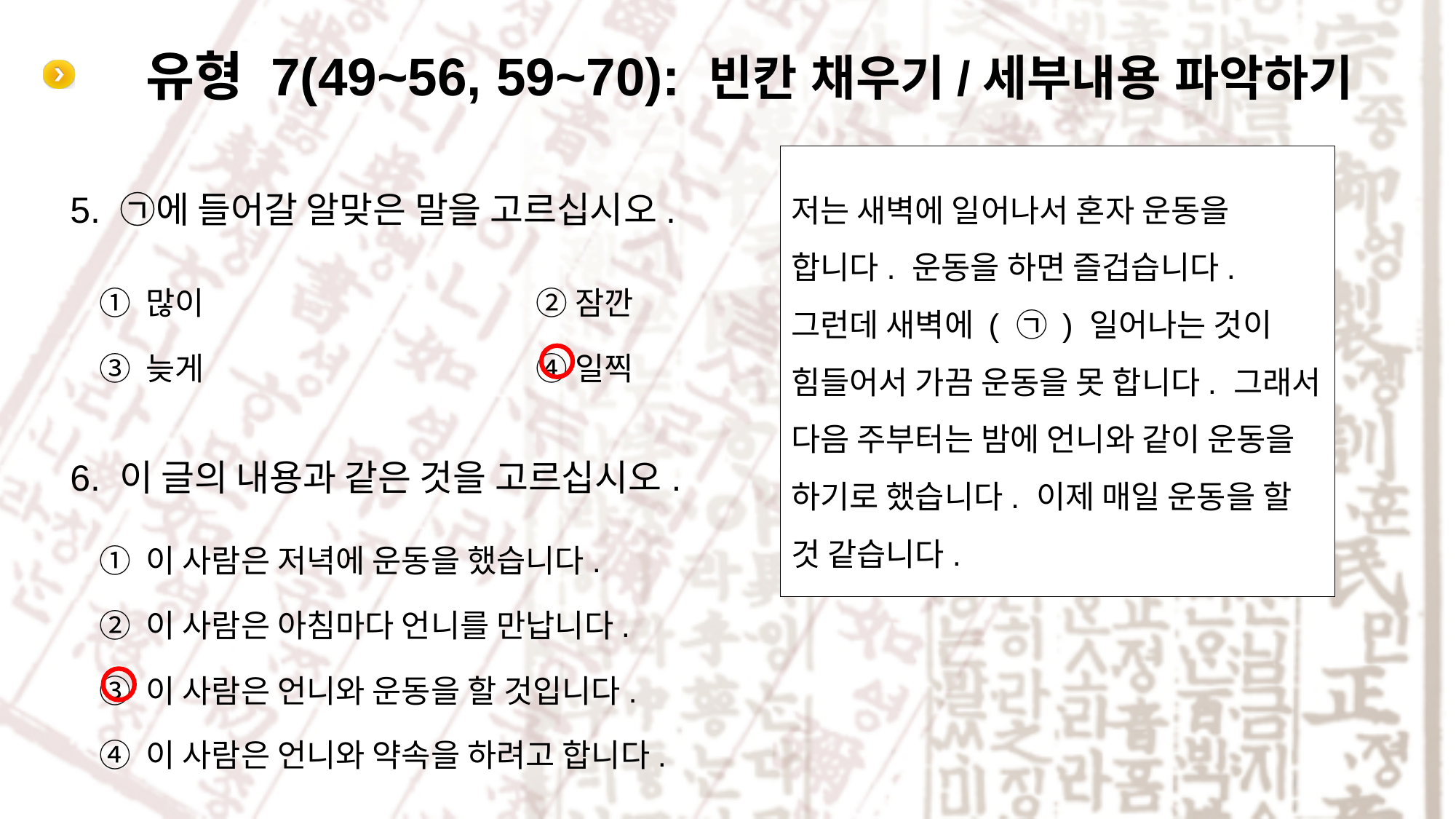

# 유형 7(49~56, 59~70): 빈칸 채우기/세부내용 파악하기
저는 새벽에 일어나서 혼자 운동을 합니다. 운동을 하면 즐겁습니다. 그런데 새벽에 ( ㉠ ) 일어나는 것이 힘들어서 가끔 운동을 못 합니다. 그래서 다음 주부터는 밤에 언니와 같이 운동을 하기로 했습니다. 이제 매일 운동을 할 것 같습니다.
5. ㉠에 들어갈 알맞은 말을 고르십시오.
① 많이 			② 잠깐
③ 늦게 			④ 일찍

6. 이 글의 내용과 같은 것을 고르십시오.
① 이 사람은 저녁에 운동을 했습니다.
② 이 사람은 아침마다 언니를 만납니다.
③ 이 사람은 언니와 운동을 할 것입니다.
④ 이 사람은 언니와 약속을 하려고 합니다.